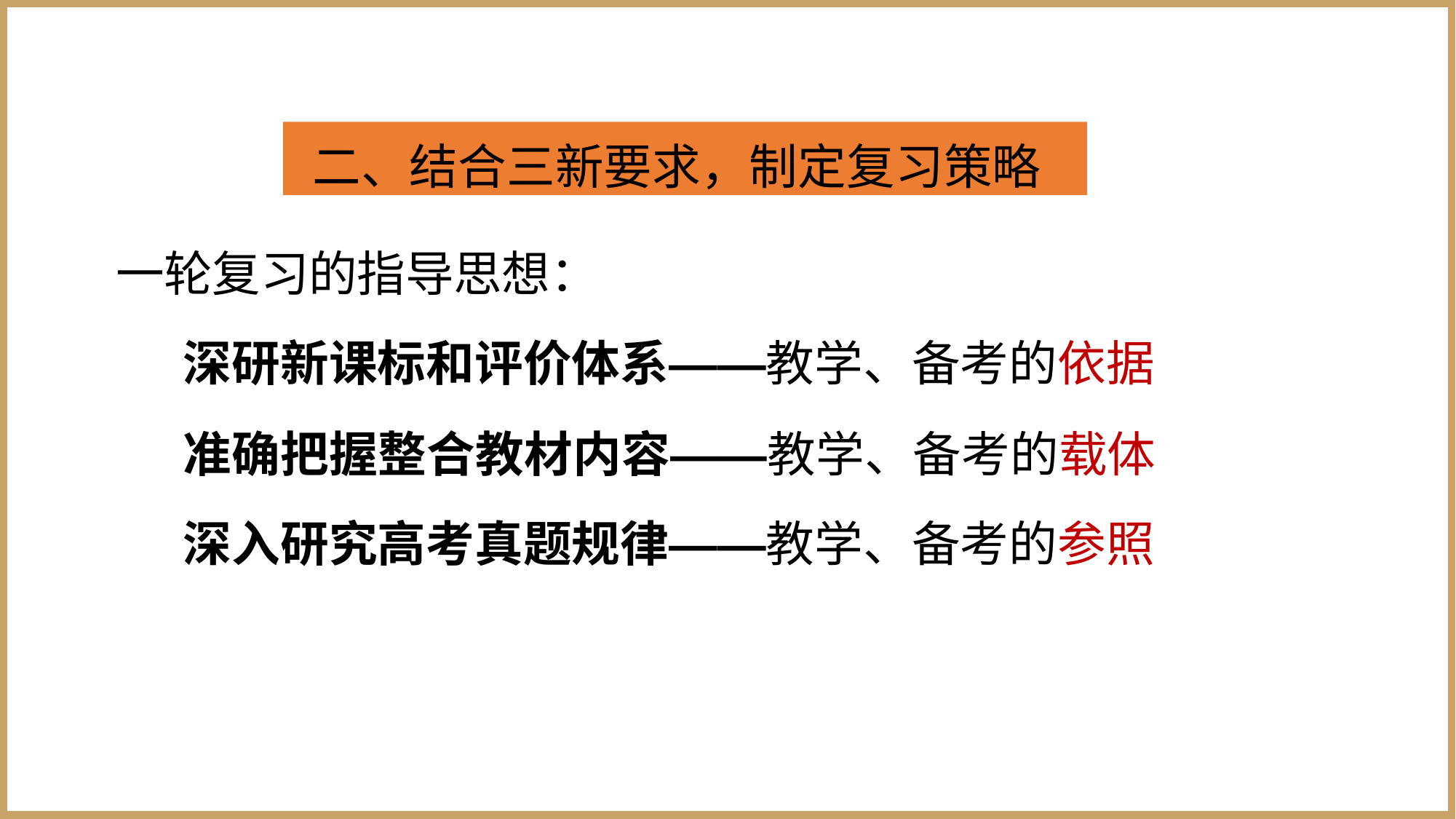

二、结合三新要求，制定复习策略

一轮复习的指导思想：

深研新课标和评价体系——教学、备考的依据
准确把握整合教材内容——教学、备考的载体 深入研究高考真题规律——教学、备考的参照